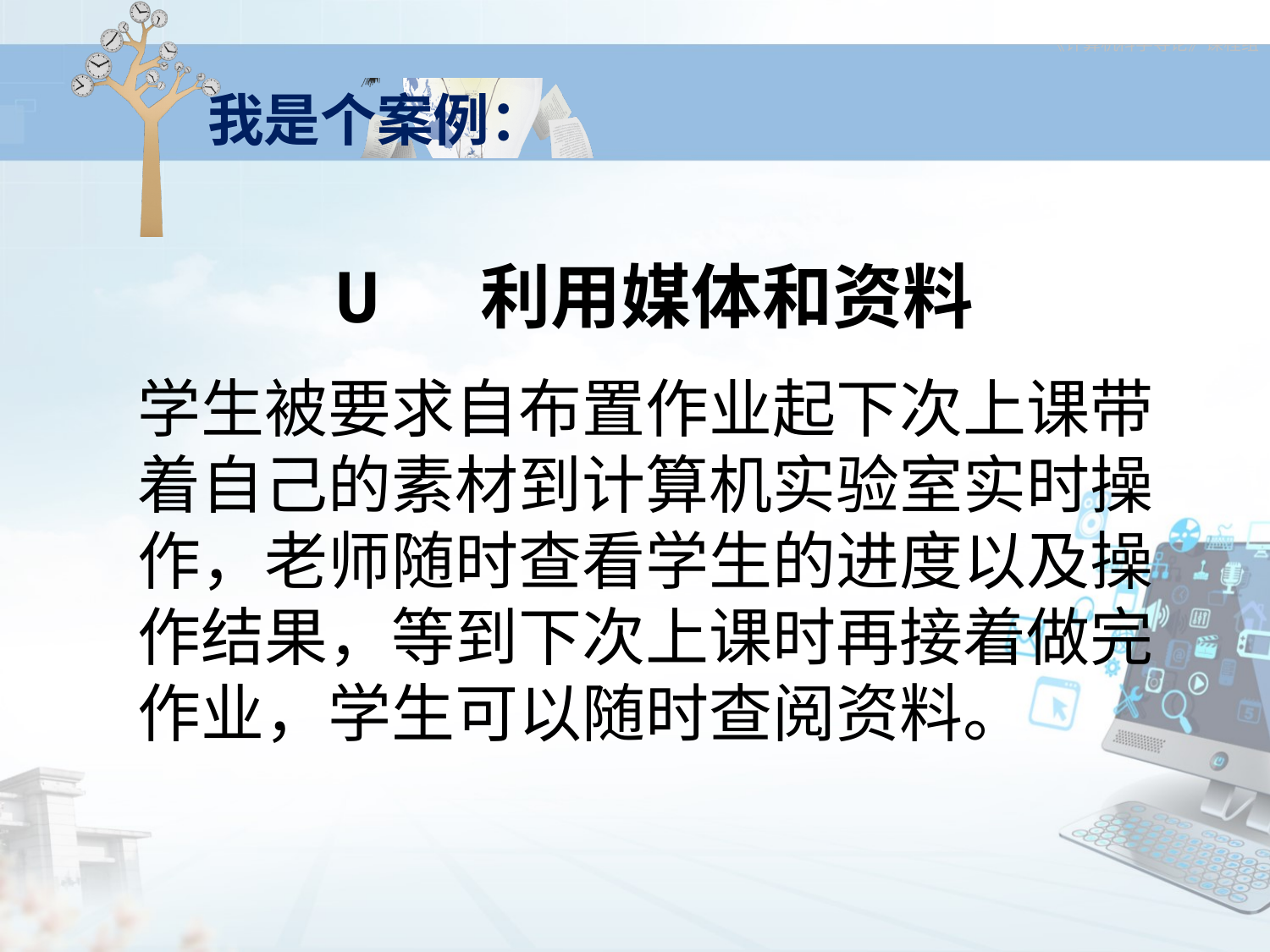

我是个案例：
U  利用媒体和资料
学生被要求自布置作业起下次上课带着自己的素材到计算机实验室实时操作，老师随时查看学生的进度以及操作结果，等到下次上课时再接着做完作业，学生可以随时查阅资料。